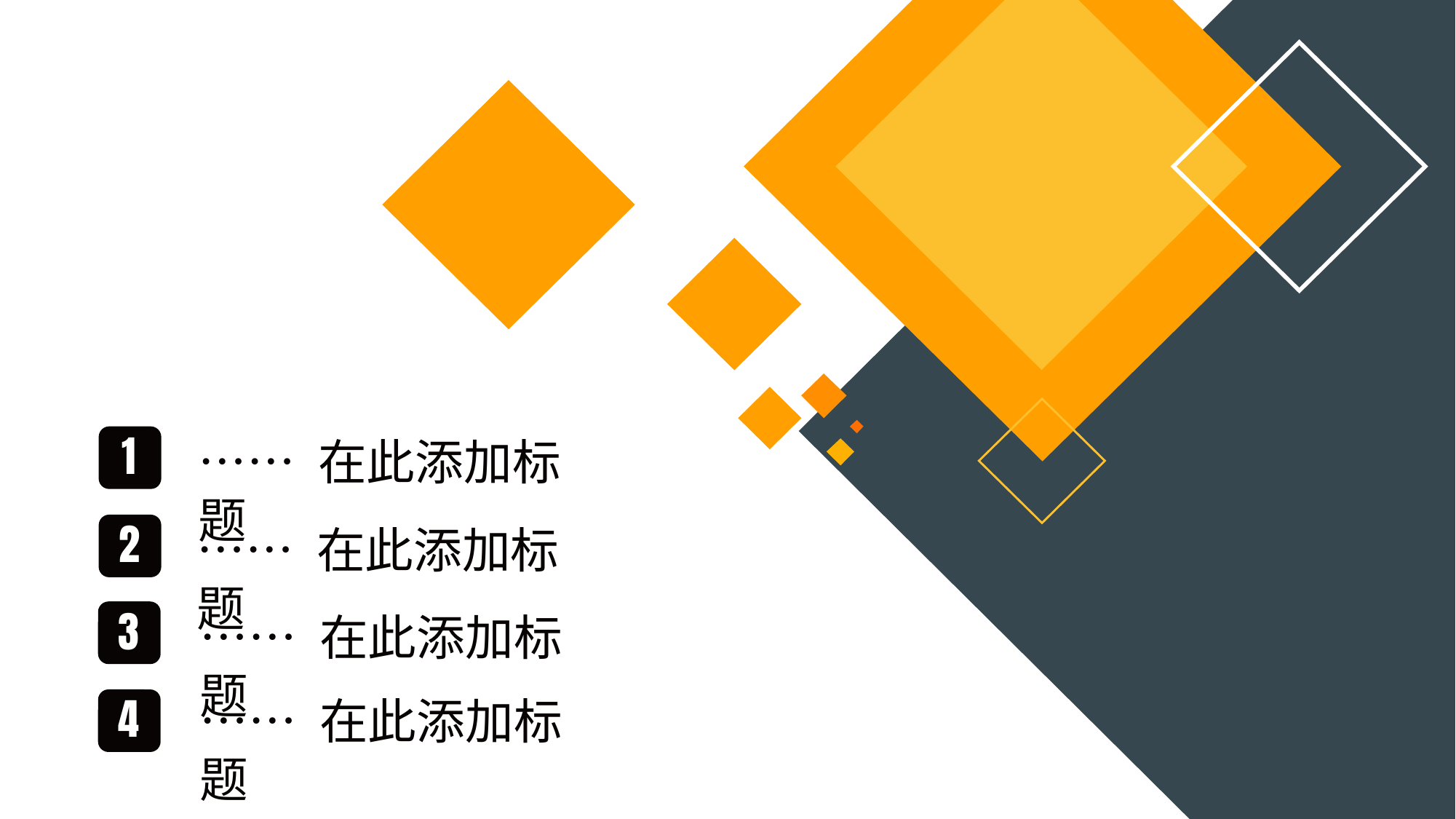

1

…… 在此添加标题

…… 在此添加标题
2

3

…… 在此添加标题
…… 在此添加标题
4